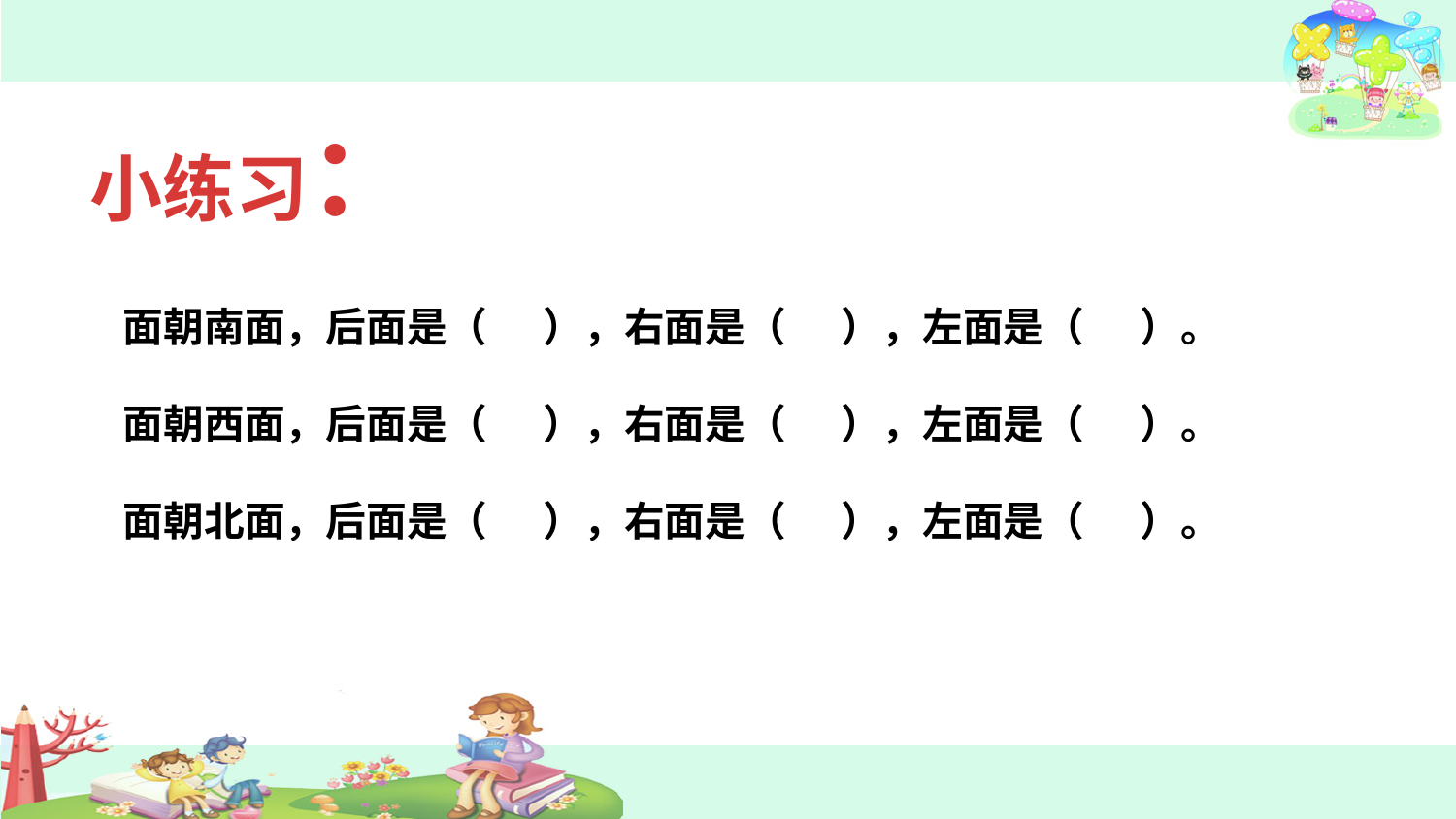

小练习：
面朝南面，后面是（      ），右面是（      ），左面是（      ）。

面朝西面，后面是（      ），右面是（      ），左面是（      ）。

面朝北面，后面是（      ），右面是（      ），左面是（      ）。